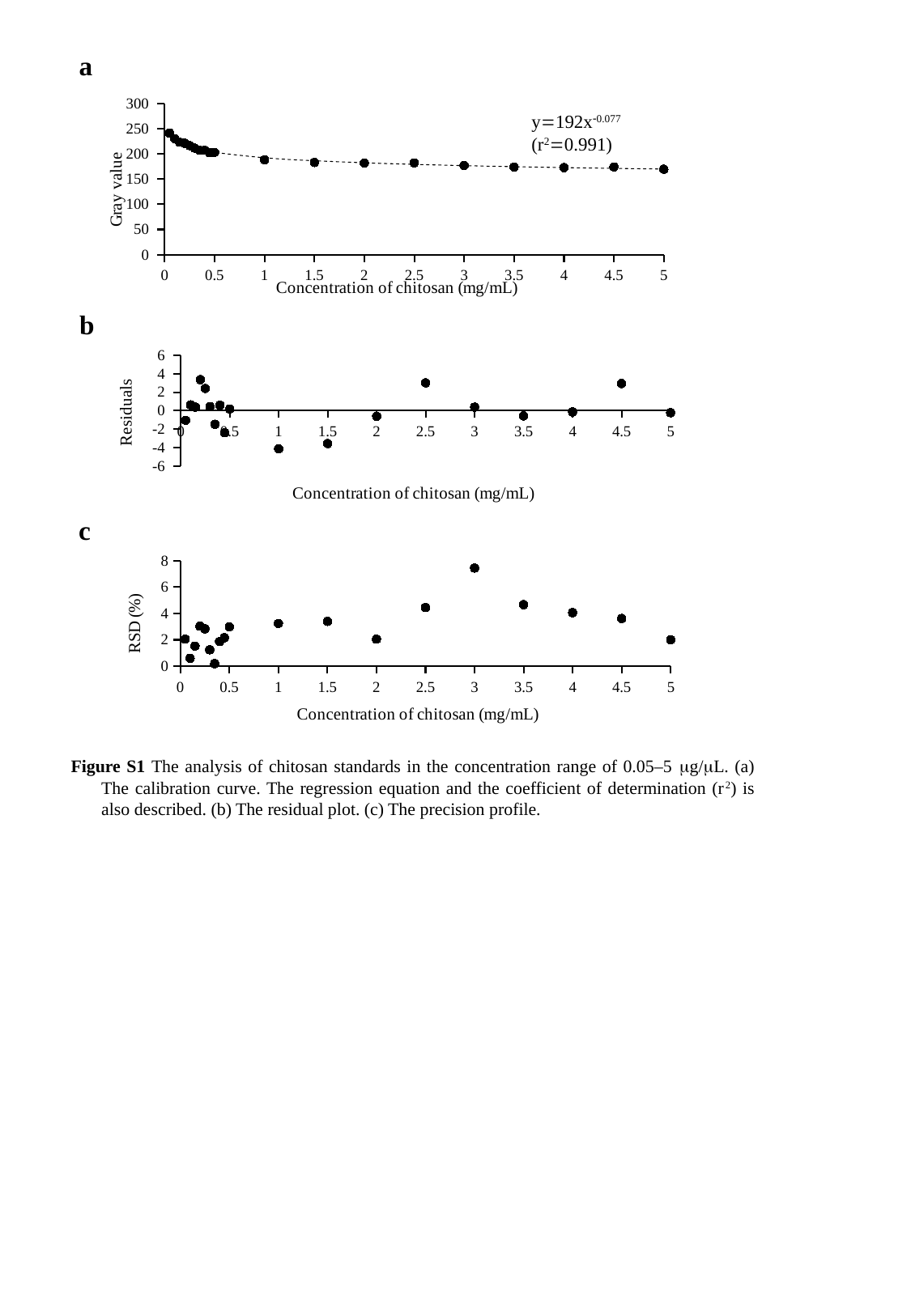

a

### Chart

| Category | べき乗 | Y |
|---|---|---|
y=192x−0.077
(r2=0.991)
b

### Chart

| Category |  |
|---|---|
c

### Chart

| Category |  |
|---|---|
Figure S1 The analysis of chitosan standards in the concentration range of 0.05–5 μg/μL. (a) The calibration curve. The regression equation and the coefficient of determination (r2) is also described. (b) The residual plot. (c) The precision profile.